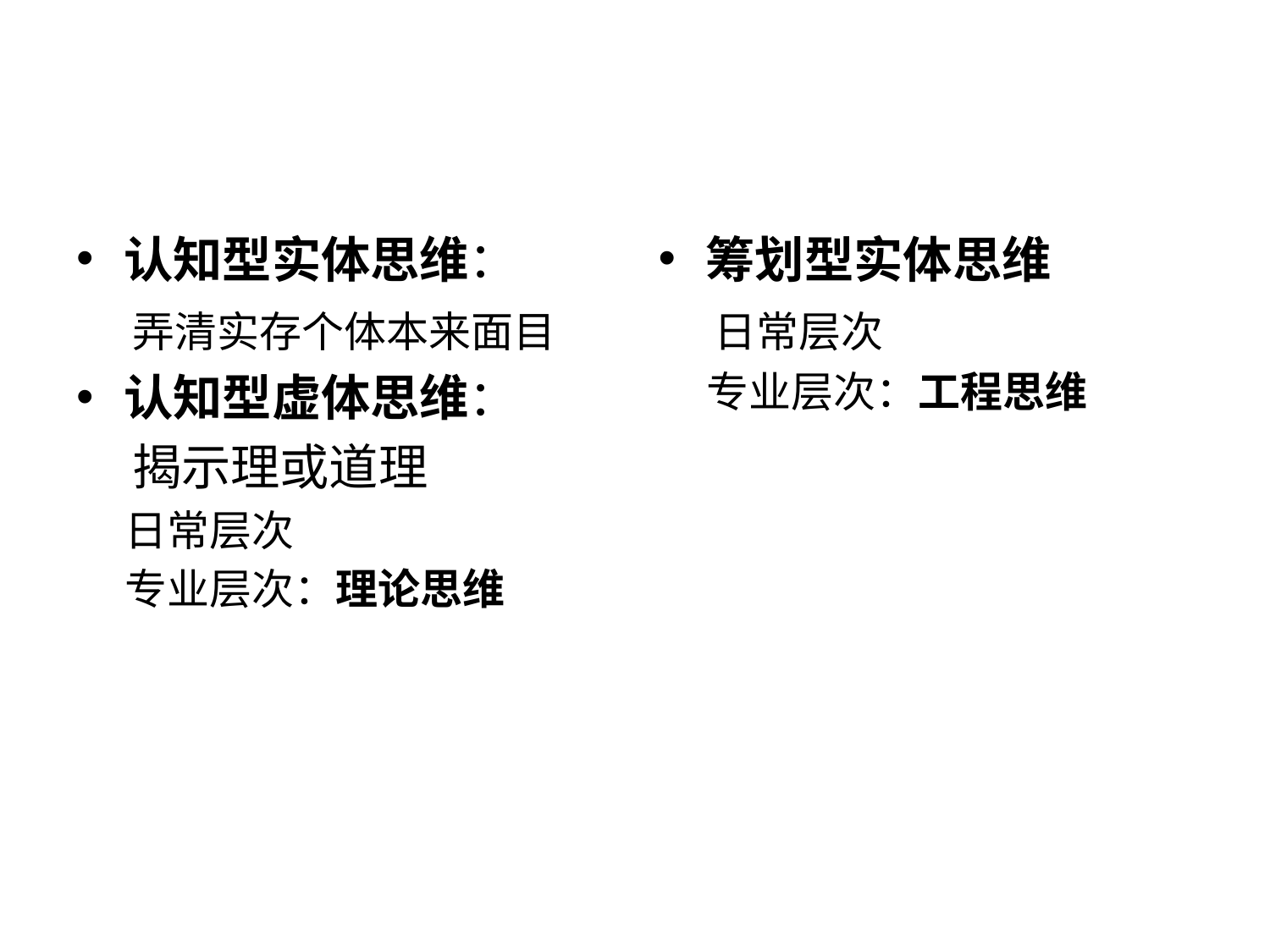

认知型实体思维：
    弄清实存个体本来面目
认知型虚体思维：
    揭示理或道理
    日常层次
    专业层次：理论思维

筹划型实体思维
    日常层次
    专业层次：工程思维